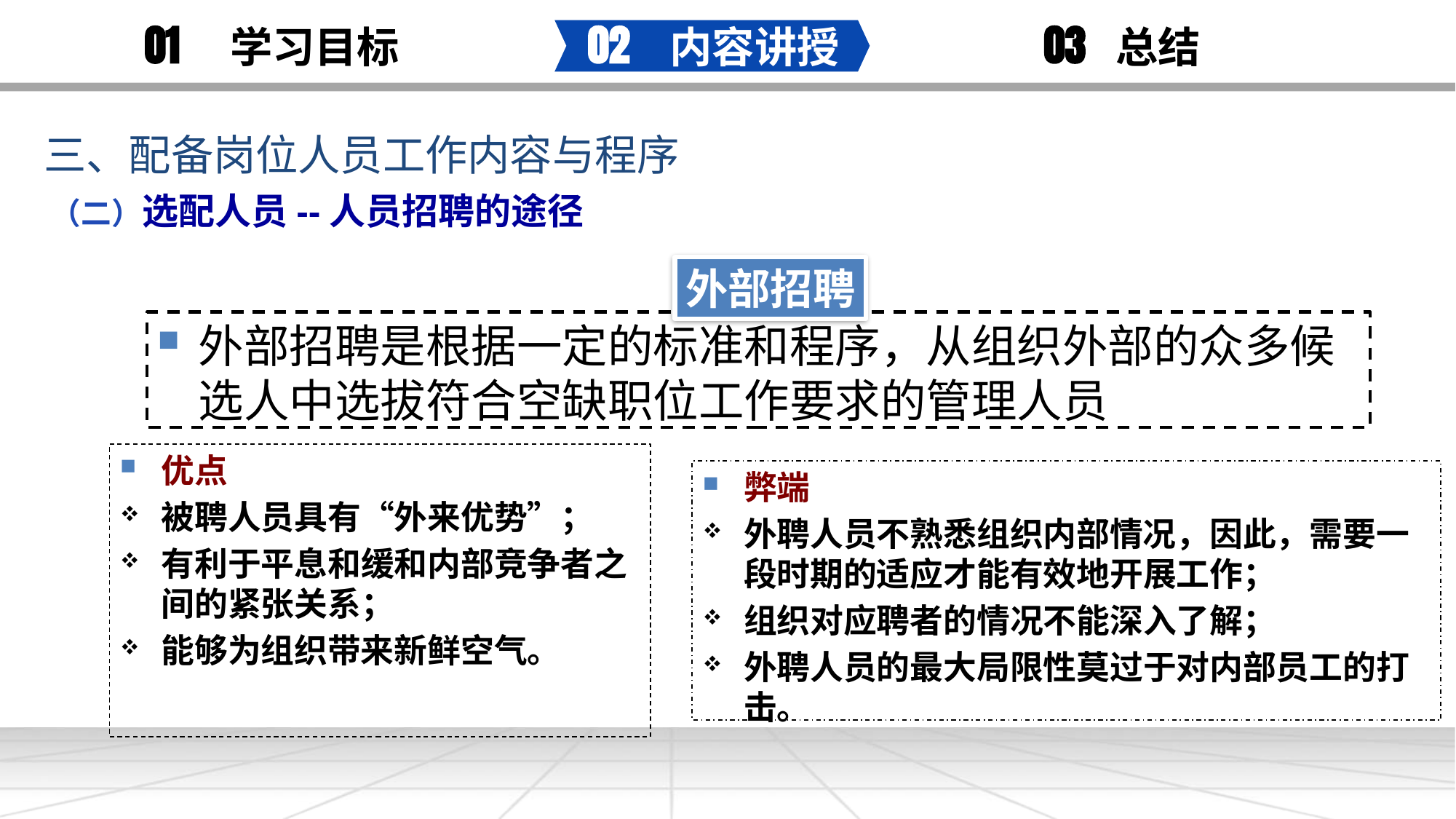

02   内容讲授
03  总结
01    学习目标

三、配备岗位人员工作内容与程序
（二）选配人员--人员招聘的途径
外部招聘
外部招聘是根据一定的标准和程序，从组织外部的众多候选人中选拔符合空缺职位工作要求的管理人员
优点
被聘人员具有“外来优势”；
有利于平息和缓和内部竞争者之间的紧张关系；
能够为组织带来新鲜空气。
弊端
外聘人员不熟悉组织内部情况，因此，需要一段时期的适应才能有效地开展工作；
组织对应聘者的情况不能深入了解；
外聘人员的最大局限性莫过于对内部员工的打击。